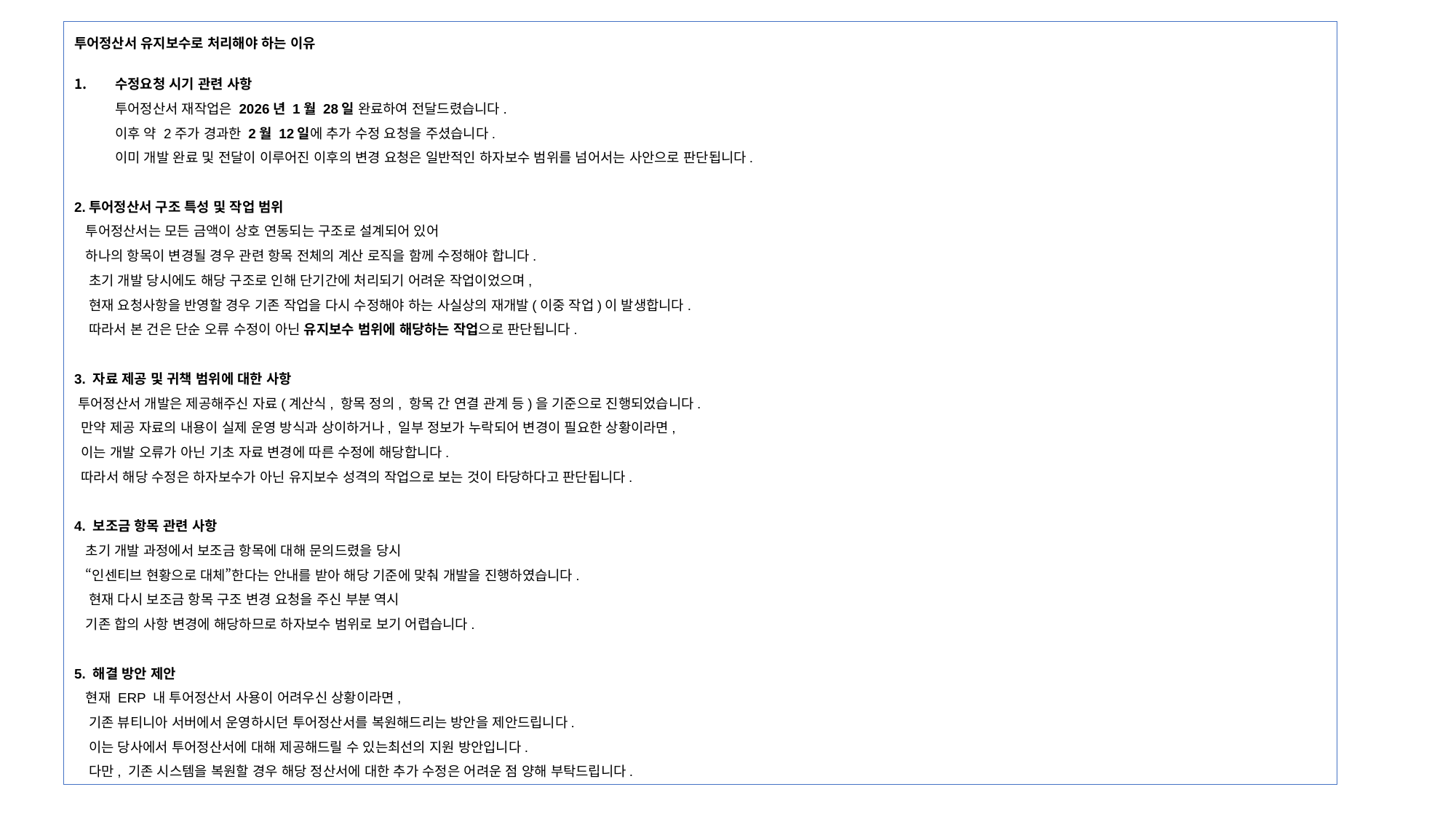

투어정산서 유지보수로 처리해야 하는 이유
수정요청 시기 관련 사항
투어정산서 재작업은 2026년 1월 28일 완료하여 전달드렸습니다.
이후 약 2주가 경과한 2월 12일에 추가 수정 요청을 주셨습니다.
이미 개발 완료 및 전달이 이루어진 이후의 변경 요청은 일반적인 하자보수 범위를 넘어서는 사안으로 판단됩니다.
2.투어정산서 구조 특성 및 작업 범위
   투어정산서는 모든 금액이 상호 연동되는 구조로 설계되어 있어
   하나의 항목이 변경될 경우 관련 항목 전체의 계산 로직을 함께 수정해야 합니다.
   초기 개발 당시에도 해당 구조로 인해 단기간에 처리되기 어려운 작업이었으며,
   현재 요청사항을 반영할 경우 기존 작업을 다시 수정해야 하는 사실상의 재개발(이중 작업)이 발생합니다.
   따라서 본 건은 단순 오류 수정이 아닌 유지보수 범위에 해당하는 작업으로 판단됩니다.
3. 자료 제공 및 귀책 범위에 대한 사항
 투어정산서 개발은 제공해주신 자료(계산식, 항목 정의, 항목 간 연결 관계 등)을 기준으로 진행되었습니다.
 만약 제공 자료의 내용이 실제 운영 방식과 상이하거나, 일부 정보가 누락되어 변경이 필요한 상황이라면,
 이는 개발 오류가 아닌 기초 자료 변경에 따른 수정에 해당합니다.
 따라서 해당 수정은 하자보수가 아닌 유지보수 성격의 작업으로 보는 것이 타당하다고 판단됩니다.

4. 보조금 항목 관련 사항
   초기 개발 과정에서 보조금 항목에 대해 문의드렸을 당시
   “인센티브 현황으로 대체”한다는 안내를 받아 해당 기준에 맞춰 개발을 진행하였습니다.
   현재 다시 보조금 항목 구조 변경 요청을 주신 부분 역시
   기존 합의 사항 변경에 해당하므로 하자보수 범위로 보기 어렵습니다.

5. 해결 방안 제안
   현재 ERP 내 투어정산서 사용이 어려우신 상황이라면,
   기존 뷰티니아 서버에서 운영하시던 투어정산서를 복원해드리는 방안을 제안드립니다.
   이는 당사에서 투어정산서에 대해 제공해드릴 수 있는최선의 지원 방안입니다.
   다만, 기존 시스템을 복원할 경우 해당 정산서에 대한 추가 수정은 어려운 점 양해 부탁드립니다.